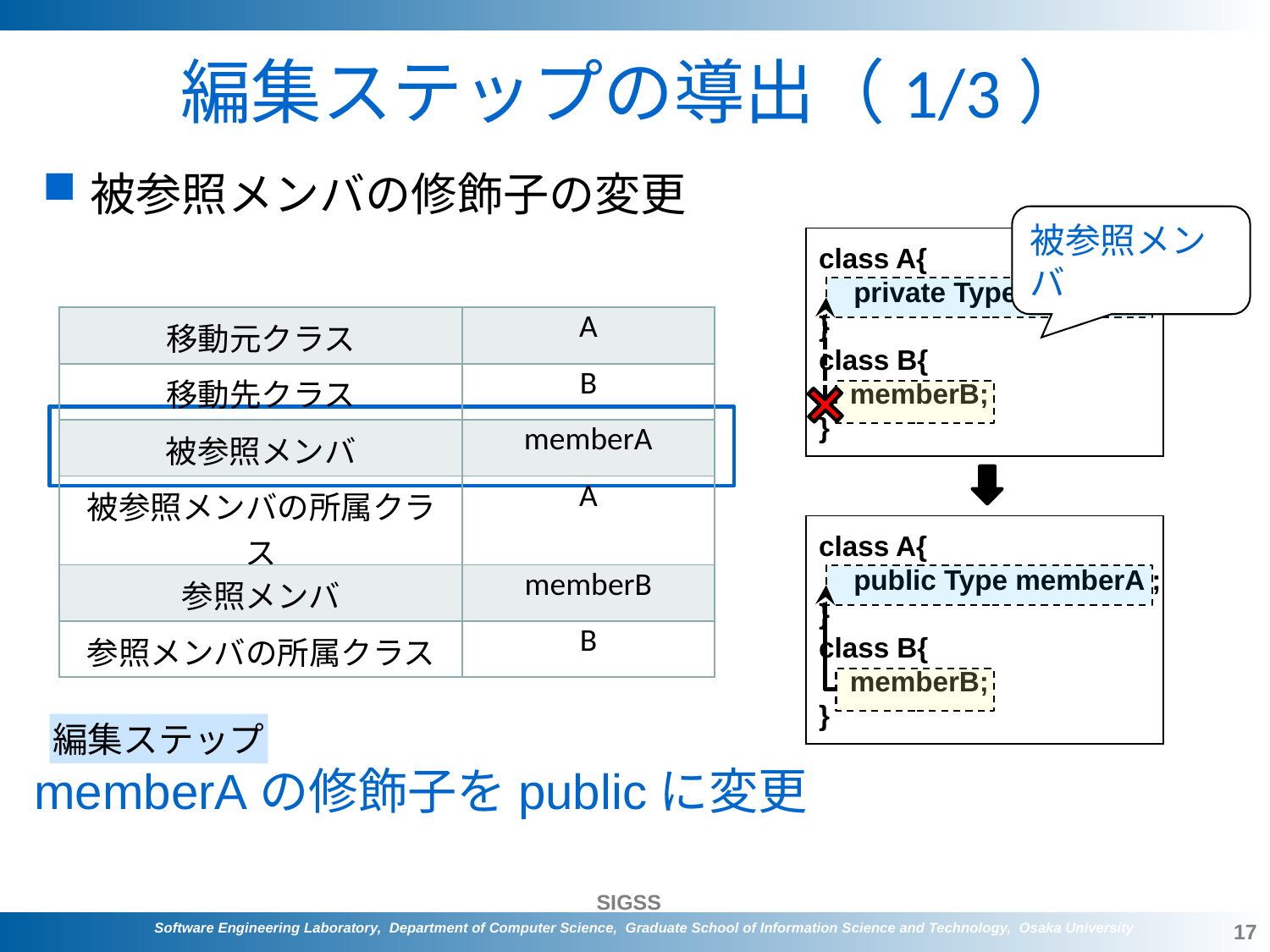

# 編集ステップの導出（1/3）
被参照メンバの修飾子の変更
被参照メンバ
class A{
　private Type memberA ;
}
class B{
    memberB;
}

| 移動元クラス | A |
| --- | --- |
| 移動先クラス | B |
| 被参照メンバ | memberA |
| 被参照メンバの所属クラス | A |
| 参照メンバ | memberB |
| 参照メンバの所属クラス | B |

class A{
　public Type memberA ;
}
class B{
    memberB;
}

編集ステップ
memberAの修飾子をpublicに変更

17
Software Engineering Laboratory,  Department of Computer Science,  Graduate School of Information Science and Technology,  Osaka University